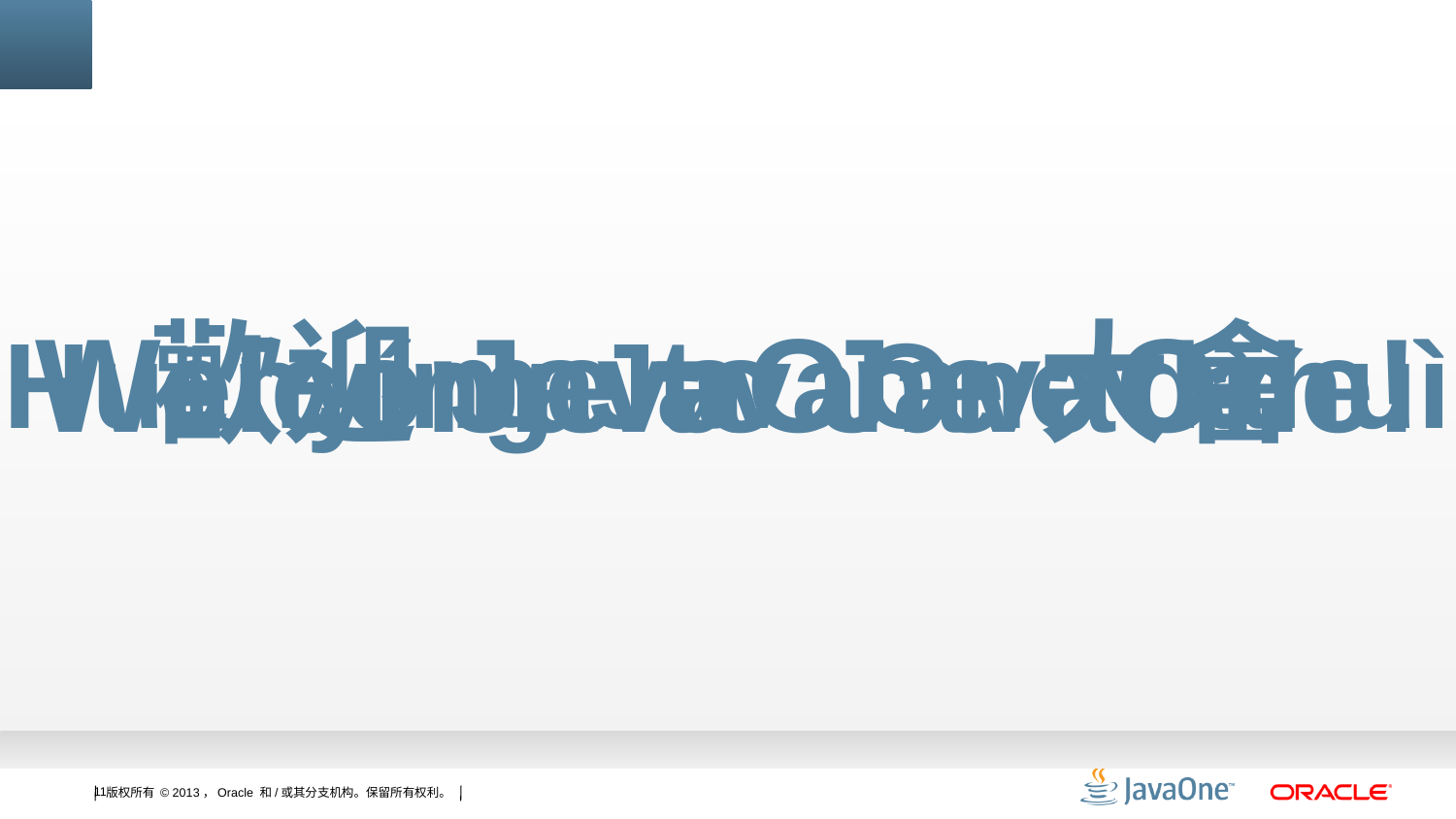

# 歡迎JavaOne大會
Welcome to JavaOne!
Huānyíng JavaOne dàhuì